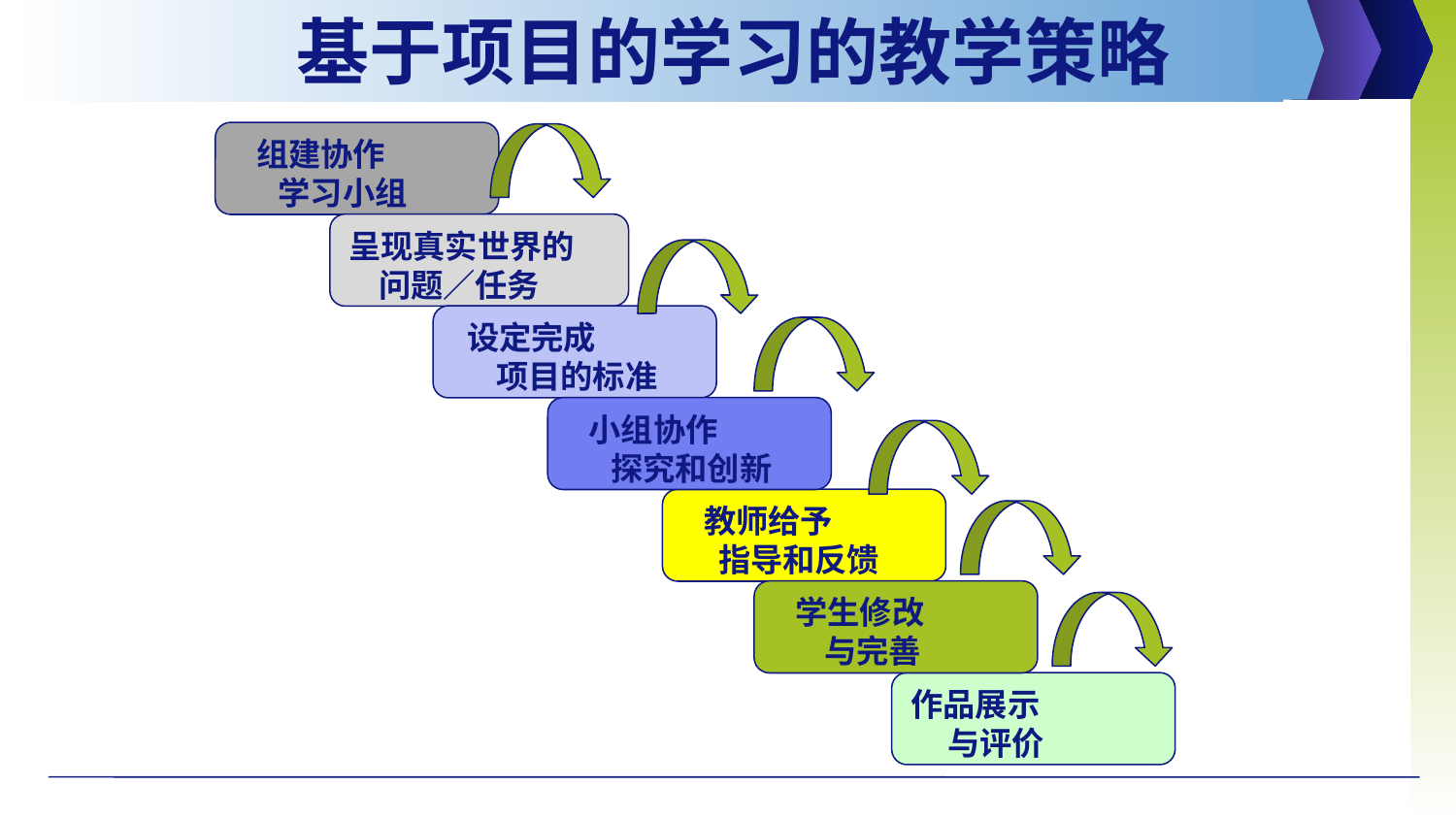

# 基于项目的学习的教学策略
  组建协作
     学习小组

呈现真实世界的
   问题／任务

 设定完成
     项目的标准

  小组协作
     探究和创新

  教师给予
    指导和反馈

  学生修改
      与完善

作品展示
    与评价